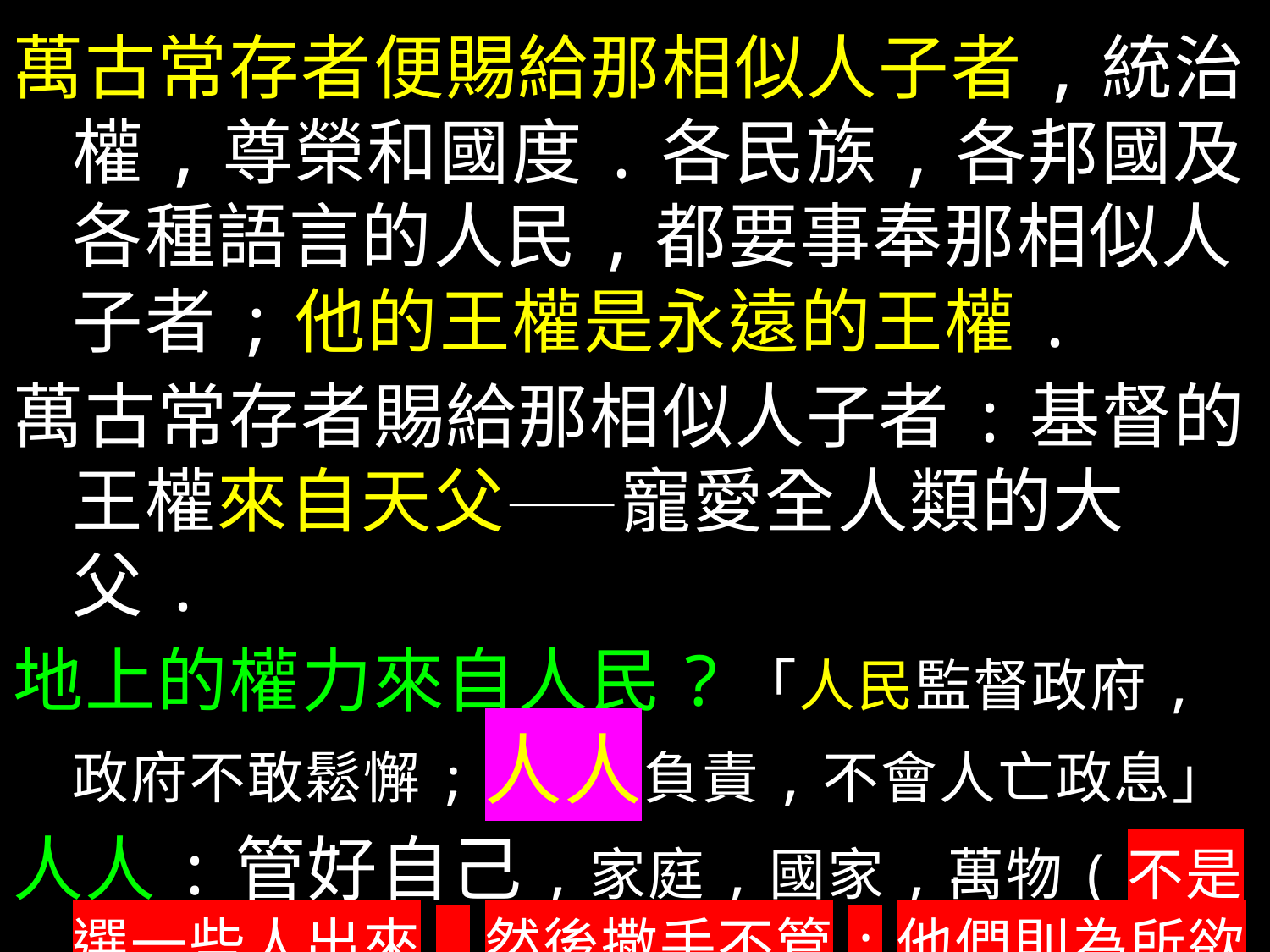

萬古常存者便賜給那相似人子者,統治權,尊榮和國度.各民族,各邦國及各種語言的人民,都要事奉那相似人子者;他的王權是永遠的王權.
萬古常存者賜給那相似人子者:基督的王權來自天父——寵愛全人類的大父.
地上的權力來自人民?「人民監督政府,政府不敢鬆懈;人人負責,不會人亡政息」
人人:管好自己,家庭,國家,萬物(不是選一些人出來,然後撒手不管;他們則為所欲為四年!)